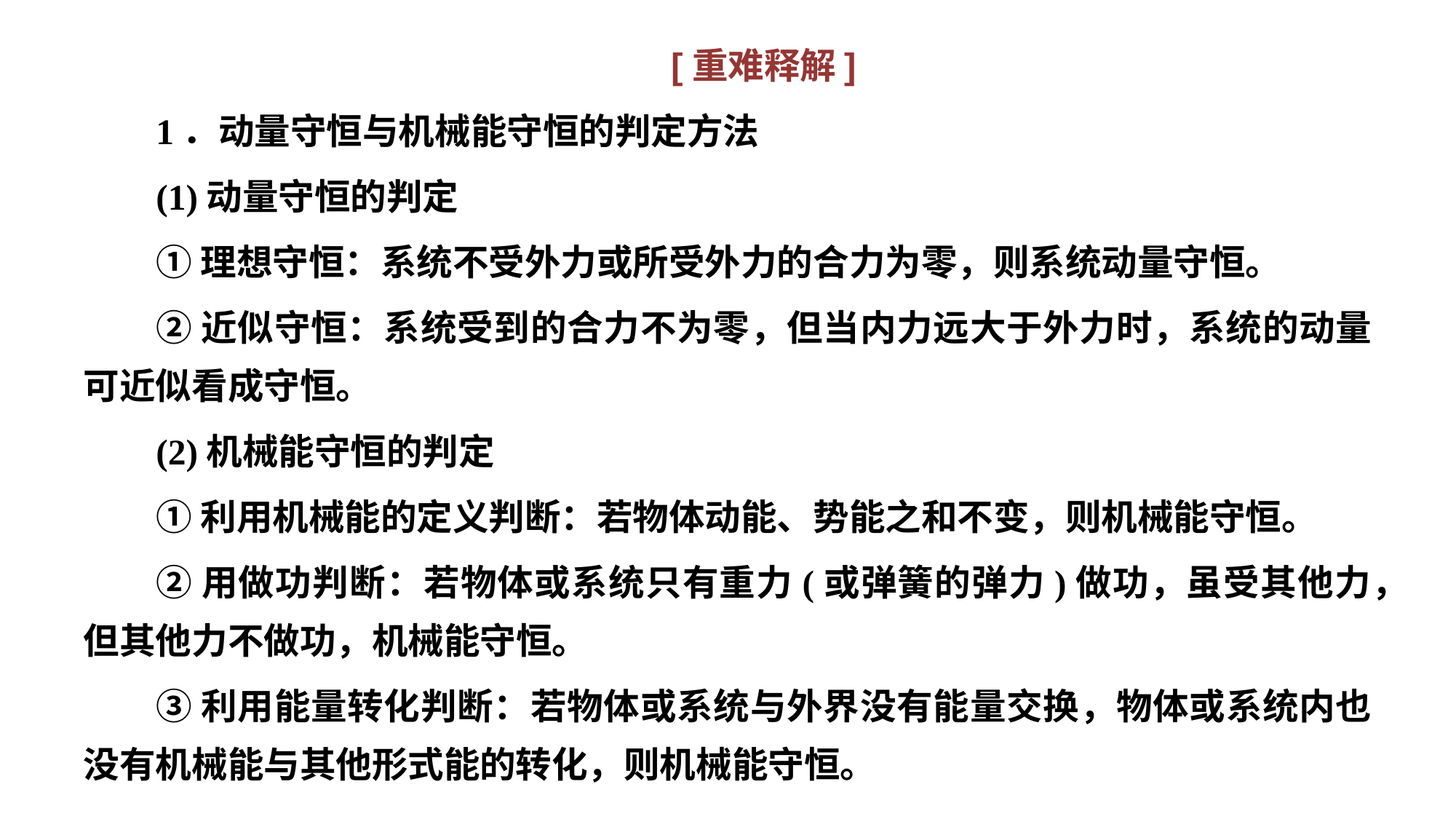

[重难释解]
1．动量守恒与机械能守恒的判定方法
(1)动量守恒的判定
①理想守恒：系统不受外力或所受外力的合力为零，则系统动量守恒。
②近似守恒：系统受到的合力不为零，但当内力远大于外力时，系统的动量可近似看成守恒。
(2)机械能守恒的判定
①利用机械能的定义判断：若物体动能、势能之和不变，则机械能守恒。
②用做功判断：若物体或系统只有重力(或弹簧的弹力)做功，虽受其他力，但其他力不做功，机械能守恒。
③利用能量转化判断：若物体或系统与外界没有能量交换，物体或系统内也没有机械能与其他形式能的转化，则机械能守恒。